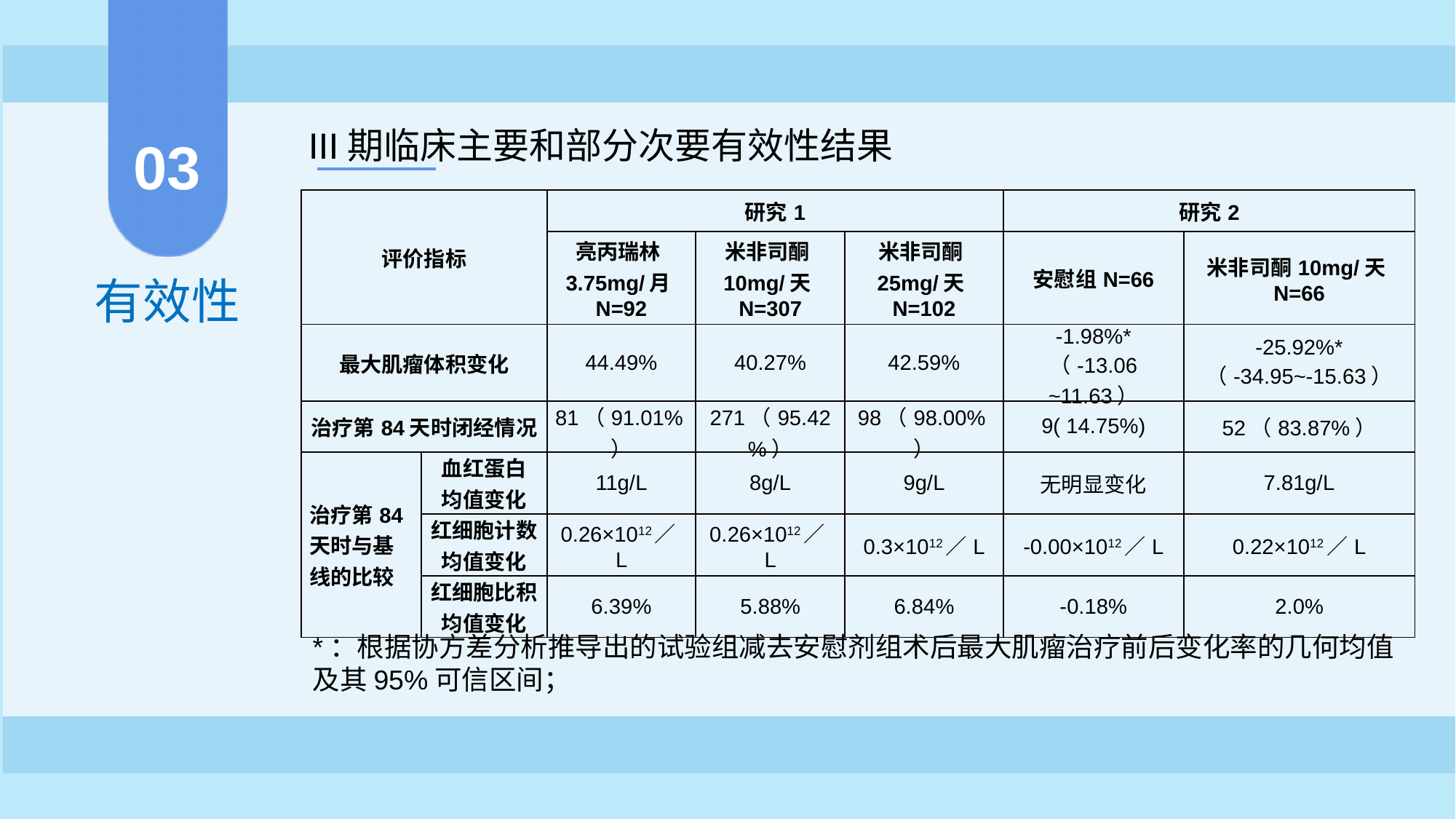

III期临床主要和部分次要有效性结果
03
| 评价指标 |  | 研究1 |  |  | 研究2 |  |
| --- | --- | --- | --- | --- | --- | --- |
|  |  | 亮丙瑞林3.75mg/月N=92 | 米非司酮10mg/天N=307 | 米非司酮25mg/天N=102 | 安慰组N=66 | 米非司酮10mg/天N=66 |
| 最大肌瘤体积变化 |  | 44.49% | 40.27% | 42.59% | -1.98%\* （-13.06 ~11.63） | -25.92%\* （-34.95~-15.63） |
| 治疗第84天时闭经情况 |  | 81（91.01%） | 271（95.42%） | 98（98.00%） | 9( 14.75%) | 52（83.87%） |
| 治疗第84天时与基线的比较 | 血红蛋白 均值变化 | 11g/L | 8g/L | 9g/L | 无明显变化 | 7.81g/L |
|  | 红细胞计数 均值变化 | 0.26×1012／L | 0.26×1012／L | 0.3×1012／L | -0.00×1012／L | 0.22×1012／L |
|  | 红细胞比积 均值变化 | 6.39% | 5.88% | 6.84% | -0.18% | 2.0% |
有效性
*：根据协方差分析推导出的试验组减去安慰剂组术后最大肌瘤治疗前后变化率的几何均值及其95%可信区间；